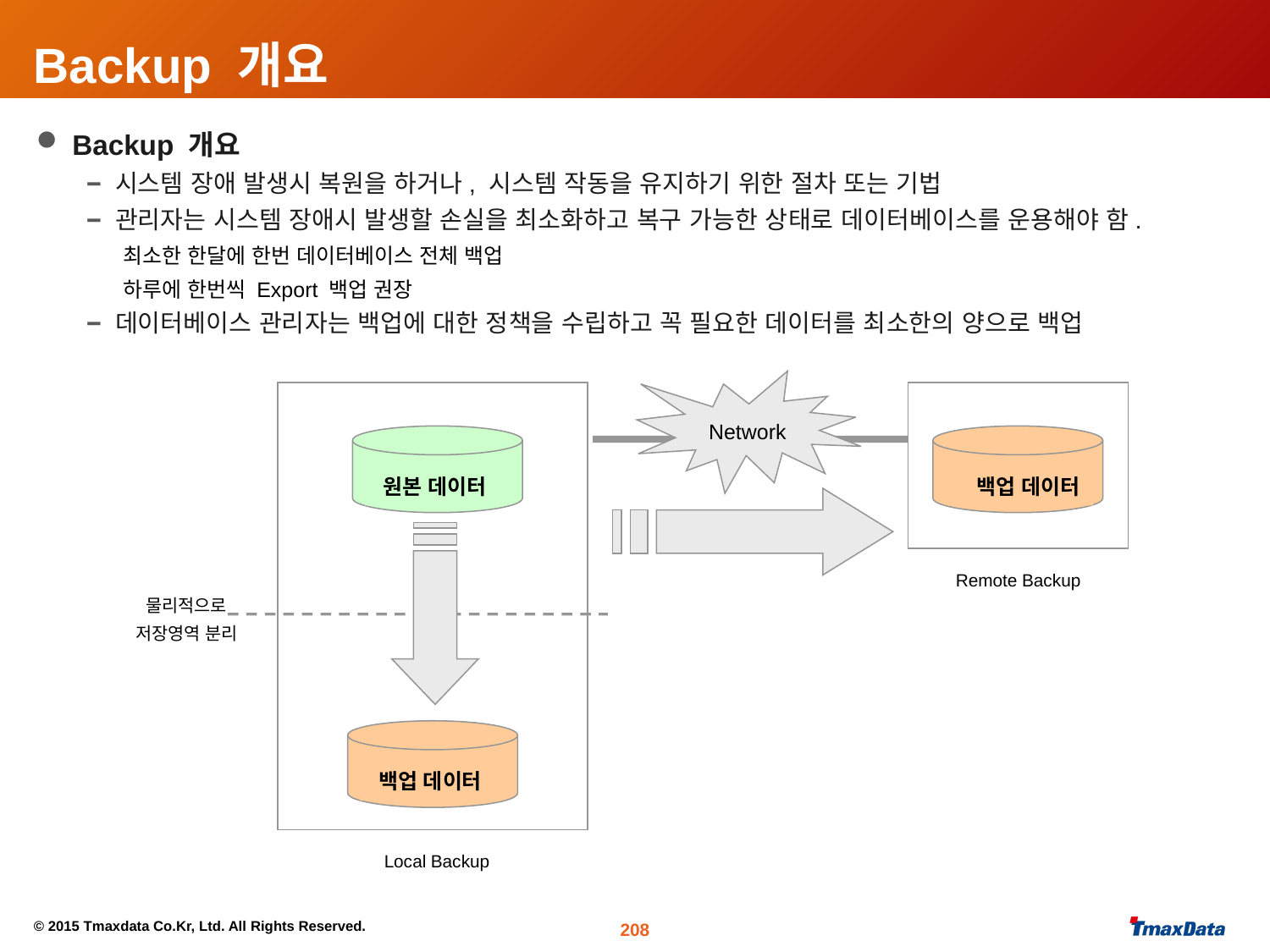

# Backup 개요
 Backup 개요
 시스템 장애 발생시 복원을 하거나, 시스템 작동을 유지하기 위한 절차 또는 기법
 관리자는 시스템 장애시 발생할 손실을 최소화하고 복구 가능한 상태로 데이터베이스를 운용해야 함.
최소한 한달에 한번 데이터베이스 전체 백업
하루에 한번씩 Export 백업 권장
 데이터베이스 관리자는 백업에 대한 정책을 수립하고 꼭 필요한 데이터를 최소한의 양으로 백업

Network

원본 데이터

백업 데이터

Remote Backup

물리적으로
저장영역 분리

백업 데이터
Local Backup